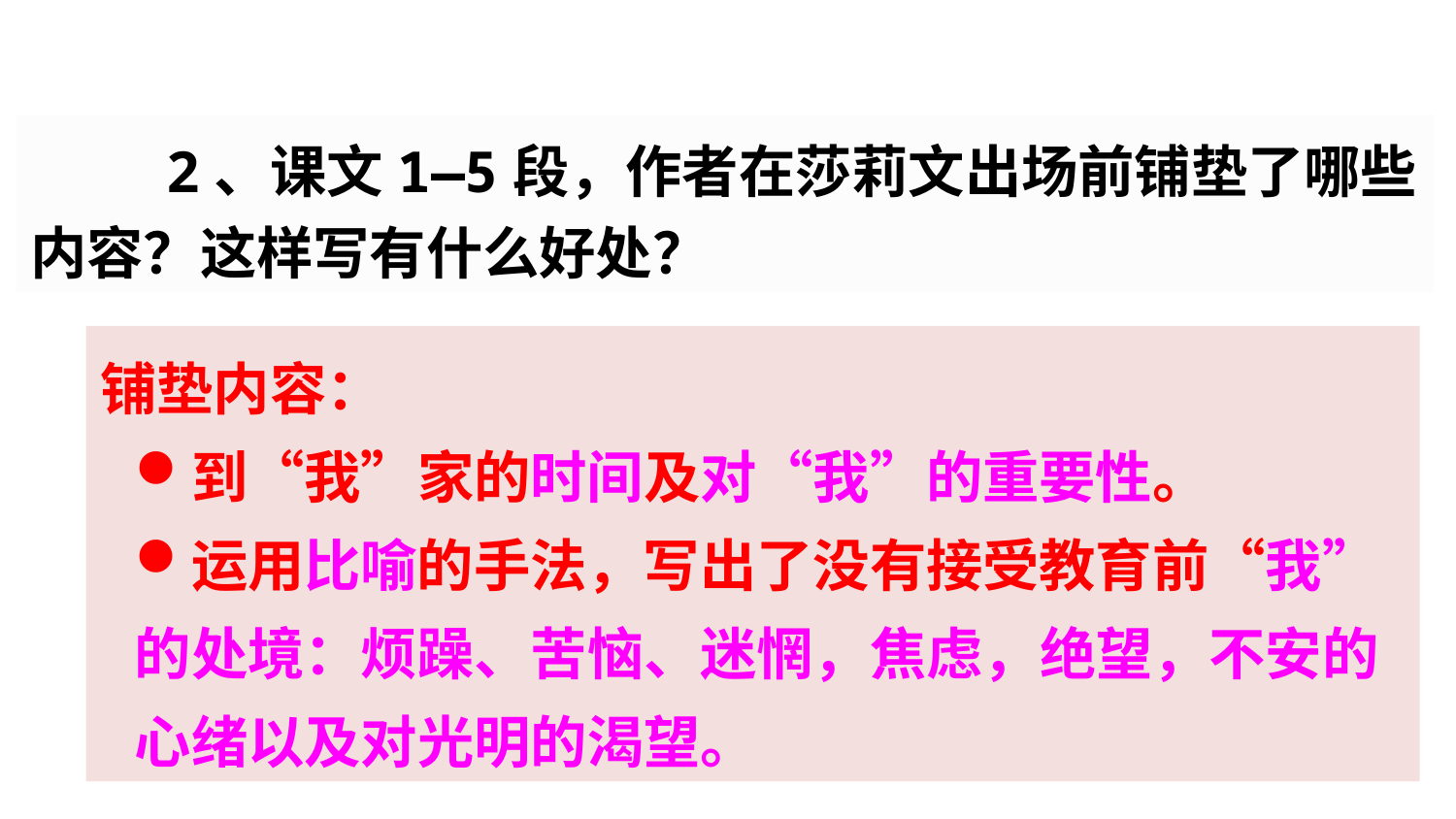

2、课文1—5段，作者在莎莉文出场前铺垫了哪些内容？这样写有什么好处？
铺垫内容：
到“我”家的时间及对“我”的重要性。
运用比喻的手法，写出了没有接受教育前“我”的处境：烦躁、苦恼、迷惘，焦虑，绝望，不安的心绪以及对光明的渴望。